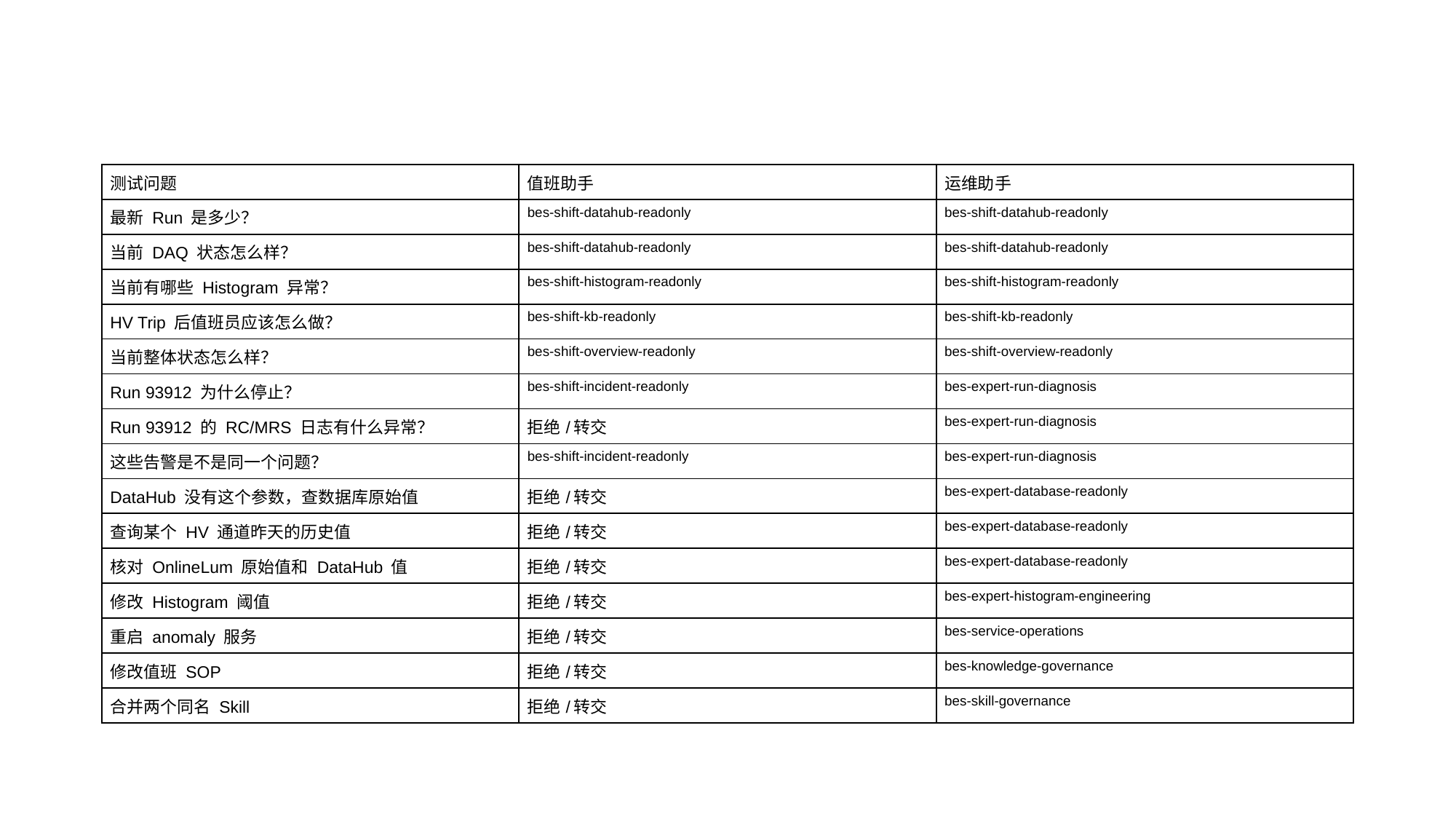

| 测试问题 | 值班助手 | 运维助手 |
| --- | --- | --- |
| 最新 Run 是多少？ | bes-shift-datahub-readonly | bes-shift-datahub-readonly |
| 当前 DAQ 状态怎么样？ | bes-shift-datahub-readonly | bes-shift-datahub-readonly |
| 当前有哪些 Histogram 异常？ | bes-shift-histogram-readonly | bes-shift-histogram-readonly |
| HV Trip 后值班员应该怎么做？ | bes-shift-kb-readonly | bes-shift-kb-readonly |
| 当前整体状态怎么样？ | bes-shift-overview-readonly | bes-shift-overview-readonly |
| Run 93912 为什么停止？ | bes-shift-incident-readonly | bes-expert-run-diagnosis |
| Run 93912 的 RC/MRS 日志有什么异常？ | 拒绝/转交 | bes-expert-run-diagnosis |
| 这些告警是不是同一个问题？ | bes-shift-incident-readonly | bes-expert-run-diagnosis |
| DataHub 没有这个参数，查数据库原始值 | 拒绝/转交 | bes-expert-database-readonly |
| 查询某个 HV 通道昨天的历史值 | 拒绝/转交 | bes-expert-database-readonly |
| 核对 OnlineLum 原始值和 DataHub 值 | 拒绝/转交 | bes-expert-database-readonly |
| 修改 Histogram 阈值 | 拒绝/转交 | bes-expert-histogram-engineering |
| 重启 anomaly 服务 | 拒绝/转交 | bes-service-operations |
| 修改值班 SOP | 拒绝/转交 | bes-knowledge-governance |
| 合并两个同名 Skill | 拒绝/转交 | bes-skill-governance |